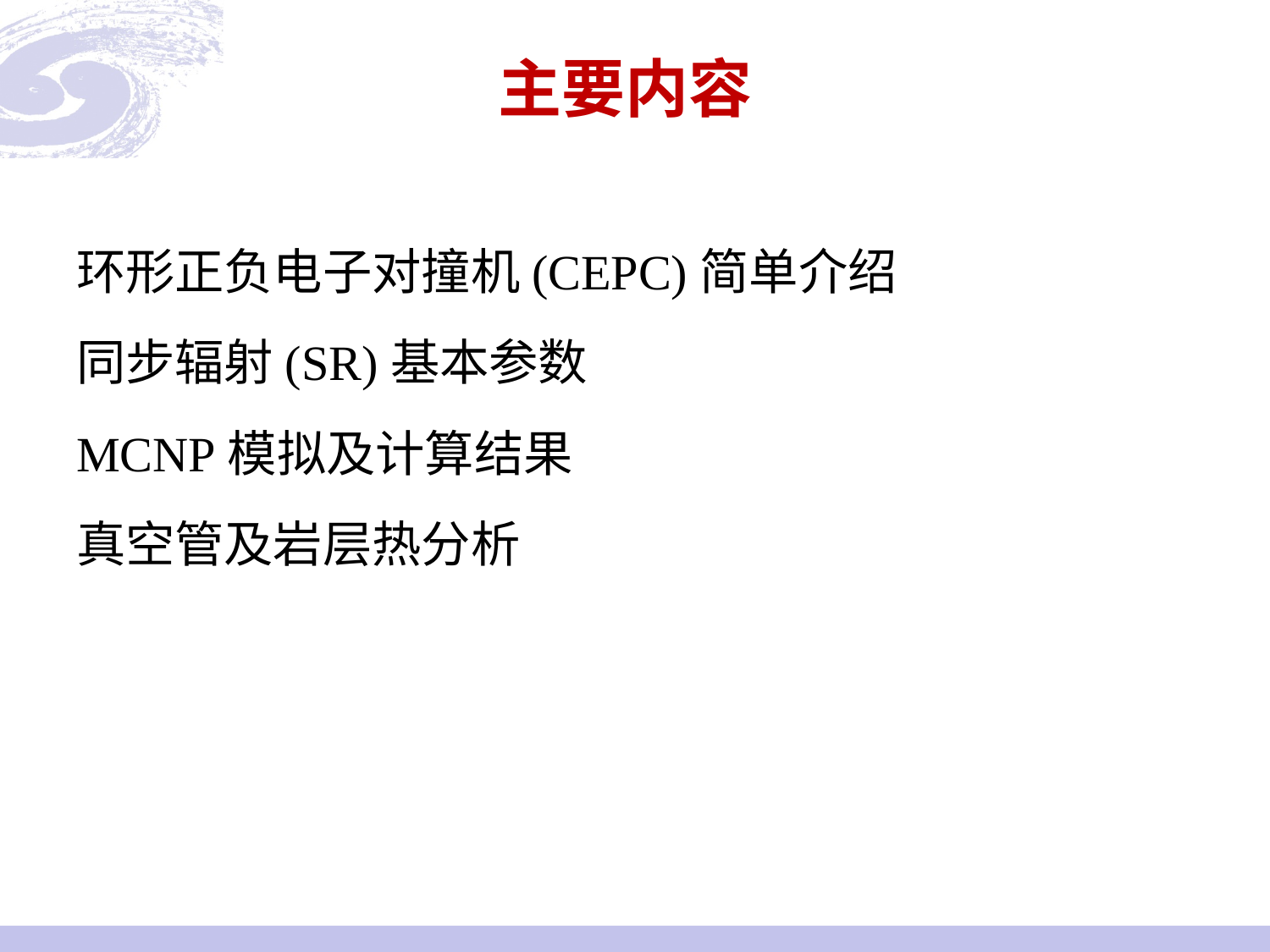

# 主要内容
环形正负电子对撞机(CEPC)简单介绍
同步辐射(SR)基本参数
MCNP模拟及计算结果
真空管及岩层热分析